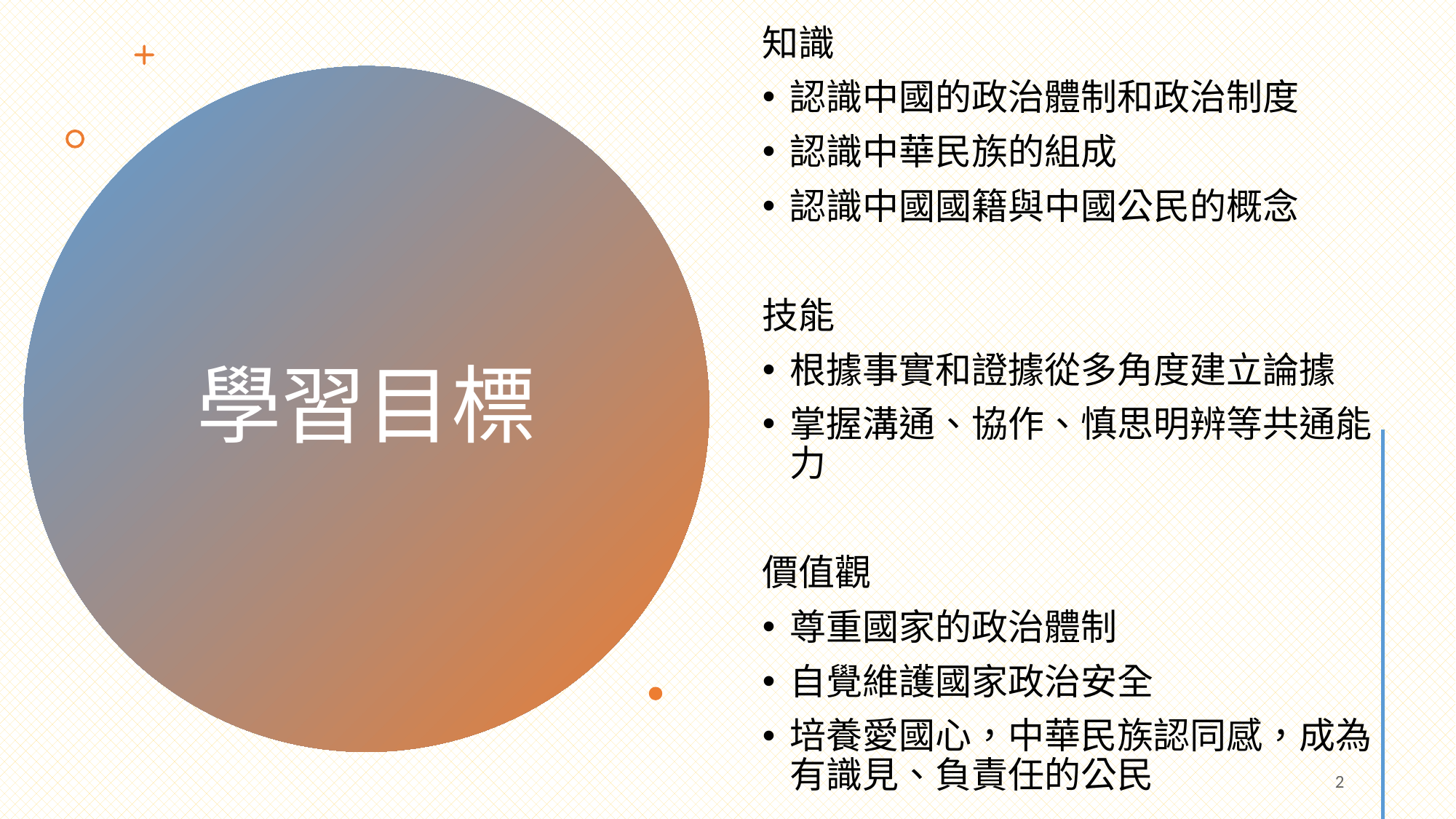

知識
認識中國的政治體制和政治制度
認識中華民族的組成
認識中國國籍與中國公民的概念

技能
根據事實和證據從多角度建立論據
掌握溝通、協作、慎思明辨等共通能力

價值觀
尊重國家的政治體制
自覺維護國家政治安全
培養愛國心，中華民族認同感，成為有識見、負責任的公民

# 學習目標

2